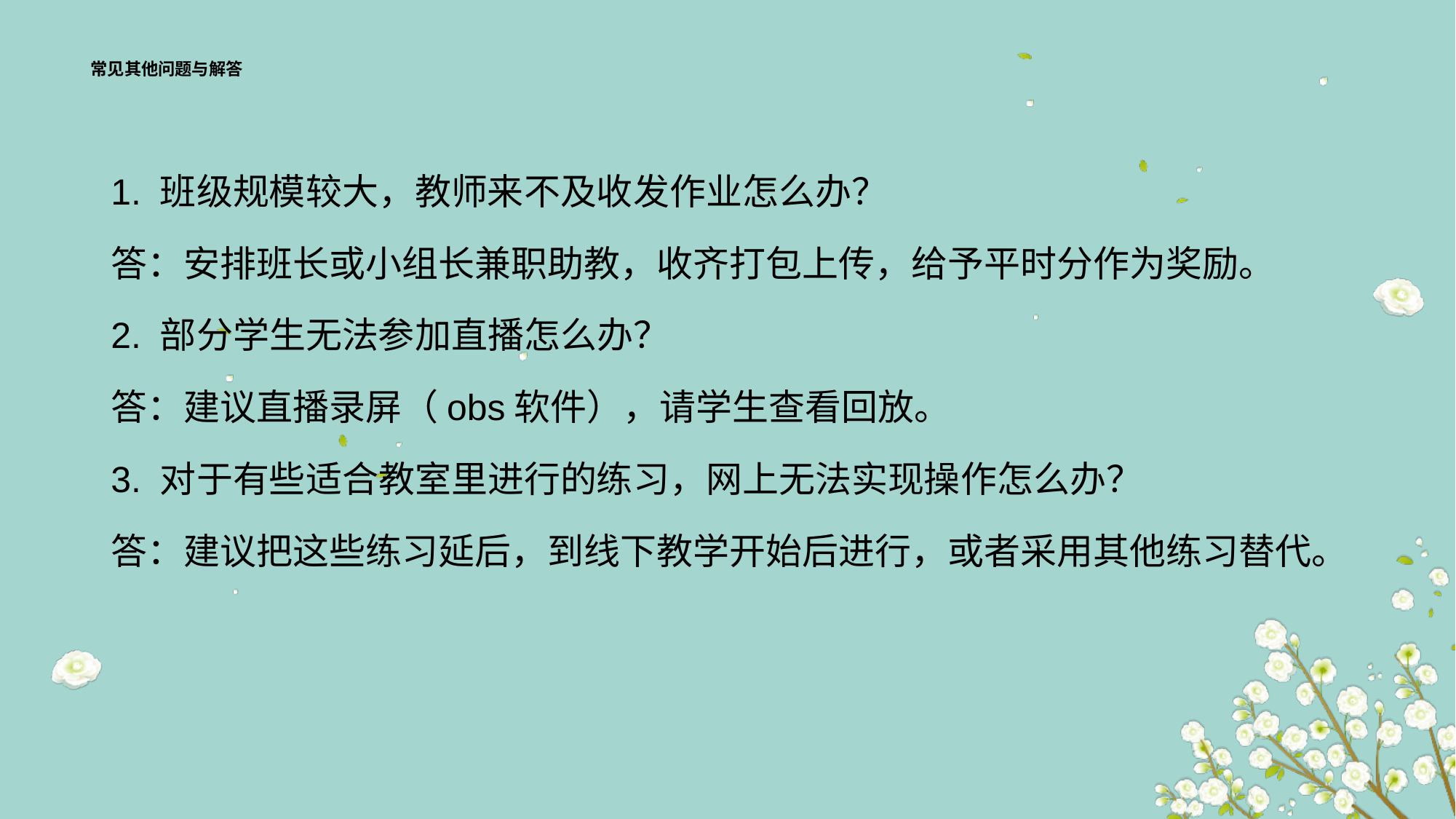

# 常见其他问题与解答
1. 班级规模较大，教师来不及收发作业怎么办？
答：安排班长或小组长兼职助教，收齐打包上传，给予平时分作为奖励。
2. 部分学生无法参加直播怎么办？
答：建议直播录屏（obs软件），请学生查看回放。
3. 对于有些适合教室里进行的练习，网上无法实现操作怎么办？
答：建议把这些练习延后，到线下教学开始后进行，或者采用其他练习替代。